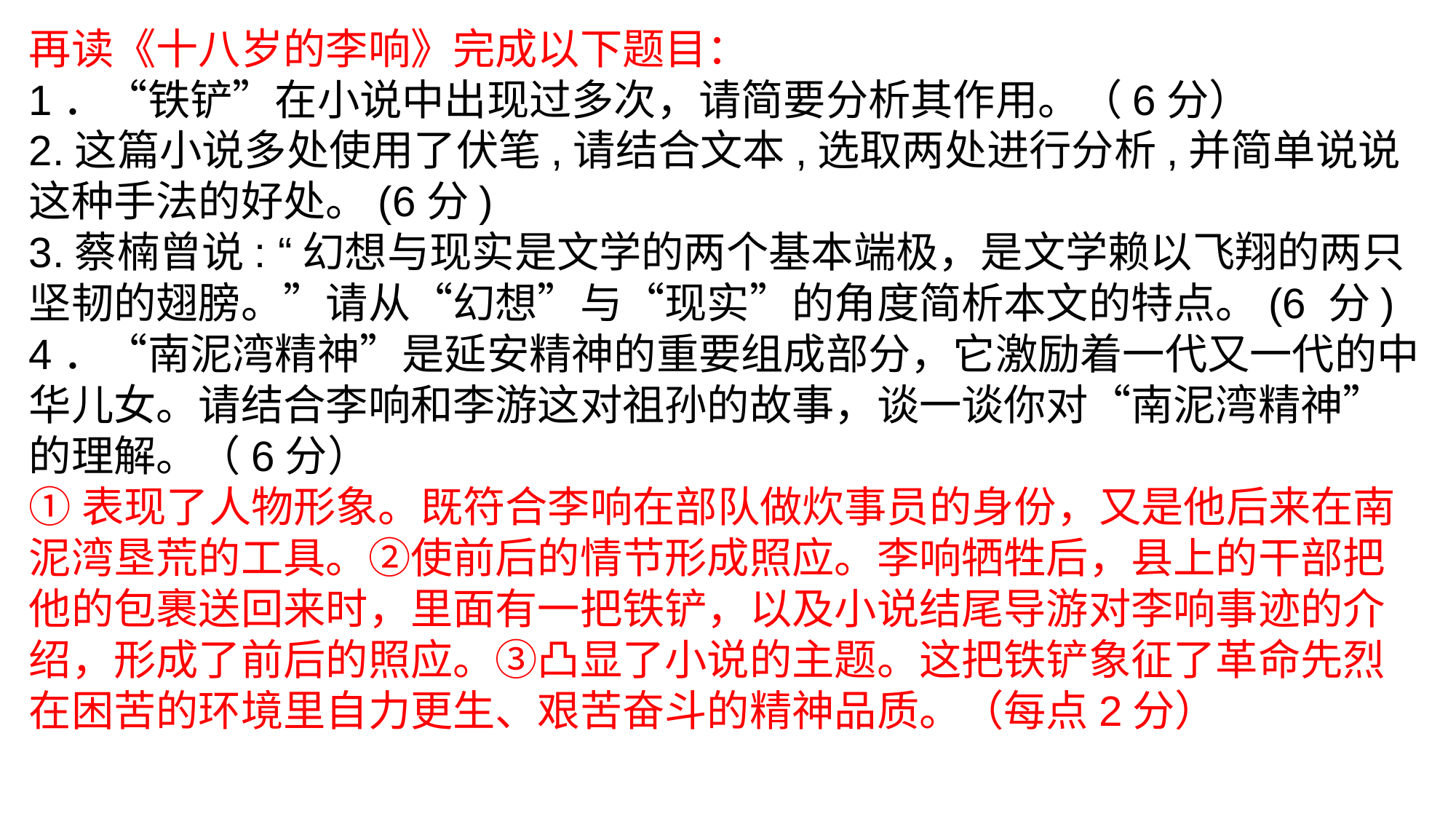

再读《十八岁的李响》完成以下题目：
1．“铁铲”在小说中出现过多次，请简要分析其作用。（6分）
2.这篇小说多处使用了伏笔,请结合文本,选取两处进行分析,并简单说说这种手法的好处。(6分)
3.蔡楠曾说: “幻想与现实是文学的两个基本端极，是文学赖以飞翔的两只坚韧的翅膀。”请从“幻想”与“现实”的角度简析本文的特点。(6 分)
4．“南泥湾精神”是延安精神的重要组成部分，它激励着一代又一代的中华儿女。请结合李响和李游这对祖孙的故事，谈一谈你对“南泥湾精神”的理解。（6分）
①表现了人物形象。既符合李响在部队做炊事员的身份，又是他后来在南泥湾垦荒的工具。②使前后的情节形成照应。李响牺牲后，县上的干部把他的包裹送回来时，里面有一把铁铲，以及小说结尾导游对李响事迹的介绍，形成了前后的照应。③凸显了小说的主题。这把铁铲象征了革命先烈在困苦的环境里自力更生、艰苦奋斗的精神品质。（每点2分）